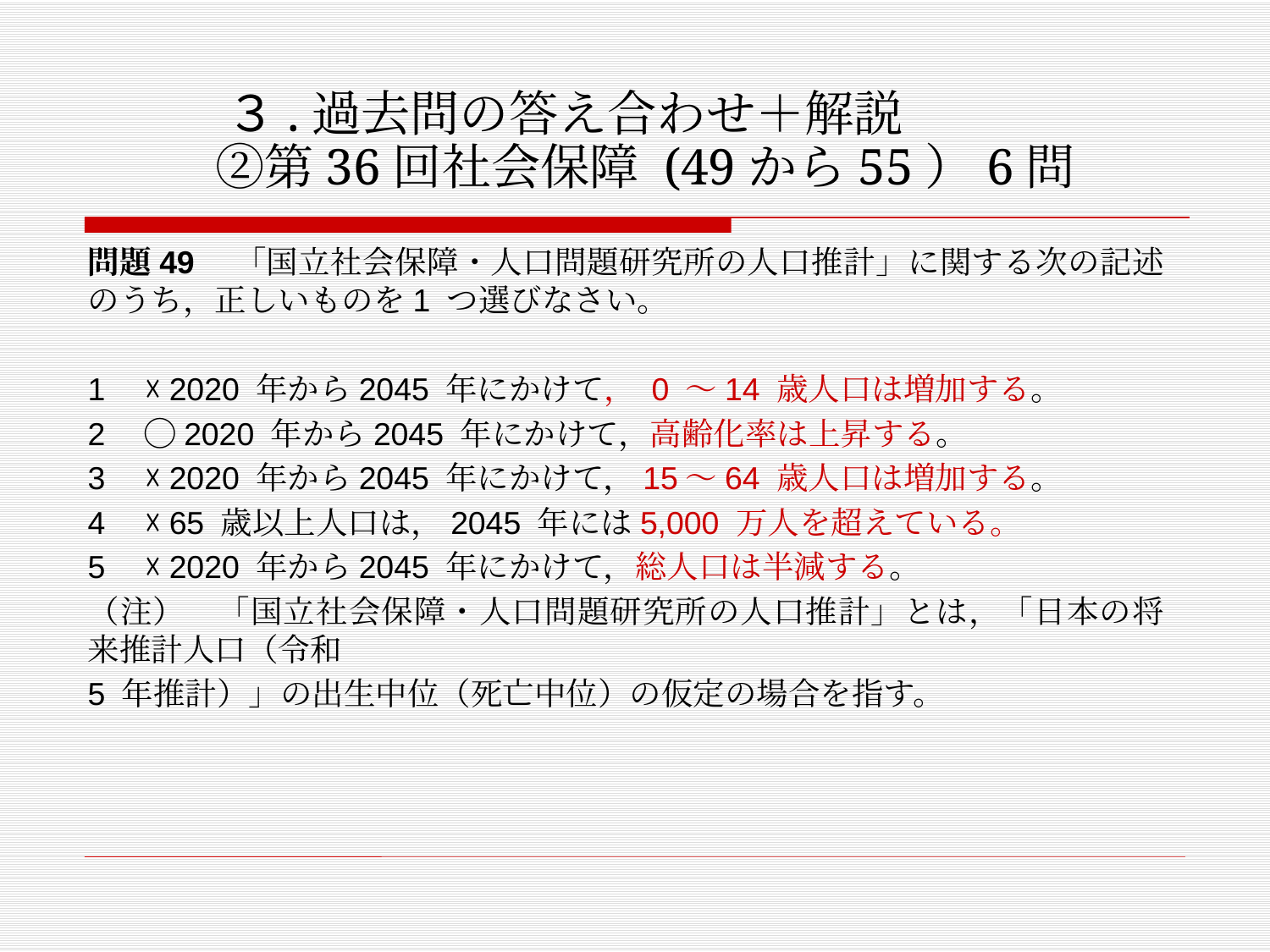

# ３.過去問の答え合わせ＋解説 　②第36回社会保障 (49から55）6問
問題49　「国立社会保障・人口問題研究所の人口推計」に関する次の記述のうち，正しいものを1 つ選びなさい。

1　☓2020 年から2045 年にかけて， 0 ～14 歳人口は増加する。
2　◯2020 年から2045 年にかけて，高齢化率は上昇する。
3　☓2020 年から2045 年にかけて，15～64 歳人口は増加する。
4　☓65 歳以上人口は，2045 年には5,000 万人を超えている。
5　☓2020 年から2045 年にかけて，総人口は半減する。
（注）　「国立社会保障・人口問題研究所の人口推計」とは，「日本の将来推計人口（令和
5 年推計）」の出生中位（死亡中位）の仮定の場合を指す。